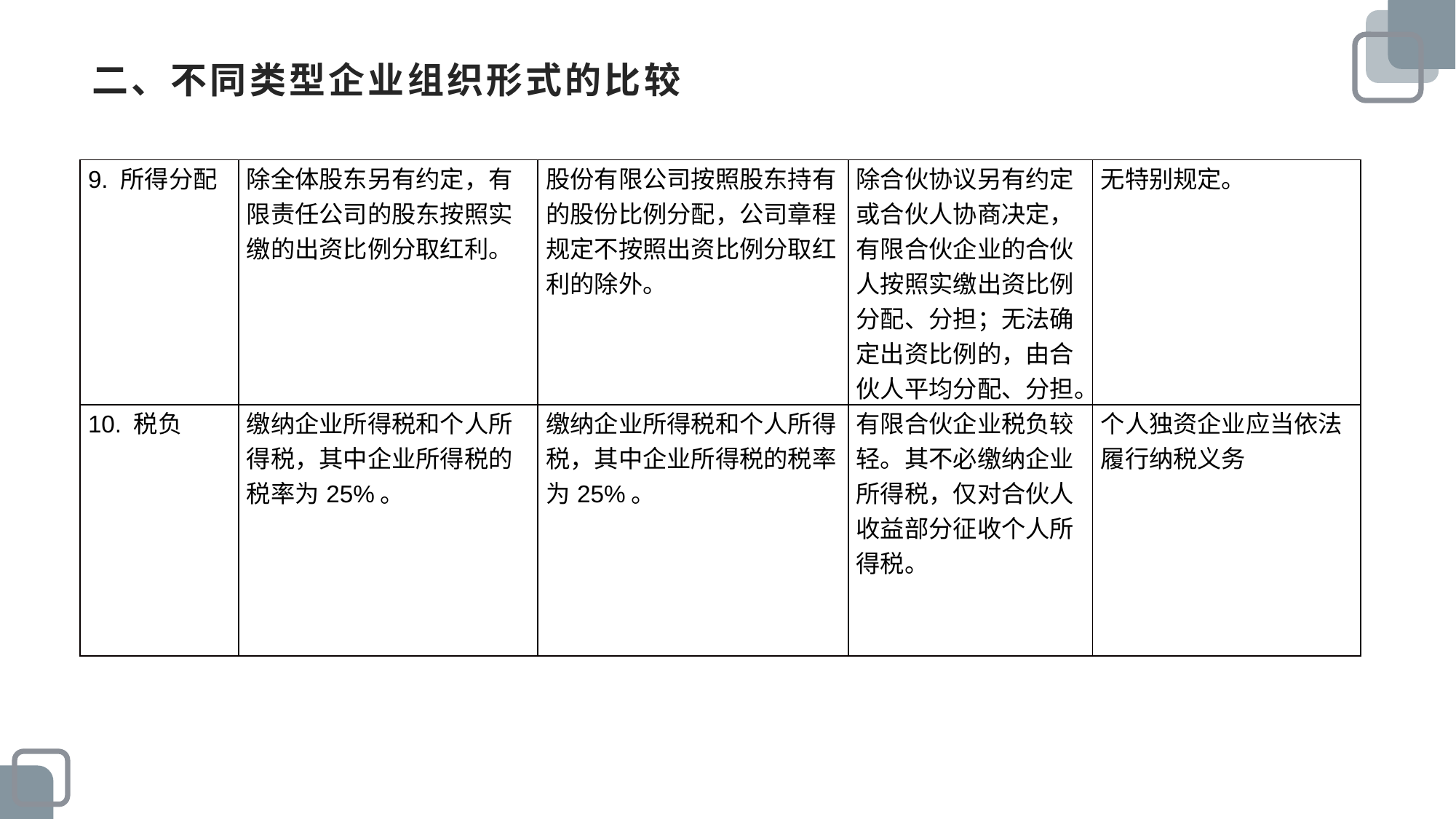

# 二、不同类型企业组织形式的比较
| 9. 所得分配 | 除全体股东另有约定，有限责任公司的股东按照实缴的出资比例分取红利。 | 股份有限公司按照股东持有的股份比例分配，公司章程规定不按照出资比例分取红利的除外。 | 除合伙协议另有约定或合伙人协商决定，有限合伙企业的合伙人按照实缴出资比例分配、分担；无法确定出资比例的，由合伙人平均分配、分担。 | 无特别规定。 |
| --- | --- | --- | --- | --- |
| 10. 税负 | 缴纳企业所得税和个人所得税，其中企业所得税的税率为25%。 | 缴纳企业所得税和个人所得税，其中企业所得税的税率为25%。 | 有限合伙企业税负较轻。其不必缴纳企业所得税，仅对合伙人收益部分征收个人所得税。 | 个人独资企业应当依法履行纳税义务 |